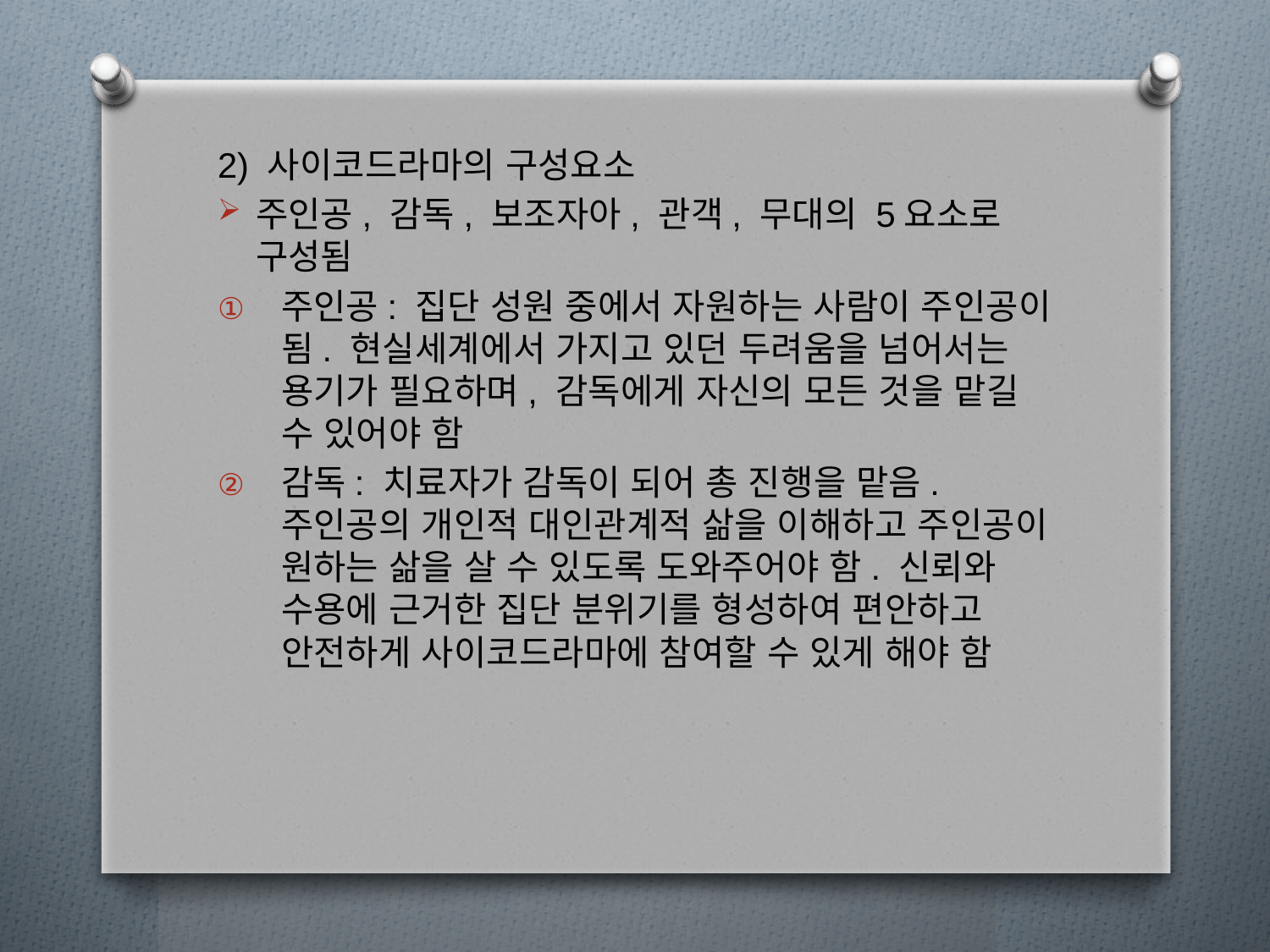

2) 사이코드라마의 구성요소
주인공, 감독, 보조자아, 관객, 무대의 5요소로 구성됨
주인공: 집단 성원 중에서 자원하는 사람이 주인공이 됨. 현실세계에서 가지고 있던 두려움을 넘어서는 용기가 필요하며, 감독에게 자신의 모든 것을 맡길 수 있어야 함
감독: 치료자가 감독이 되어 총 진행을 맡음. 주인공의 개인적 대인관계적 삶을 이해하고 주인공이 원하는 삶을 살 수 있도록 도와주어야 함. 신뢰와 수용에 근거한 집단 분위기를 형성하여 편안하고 안전하게 사이코드라마에 참여할 수 있게 해야 함